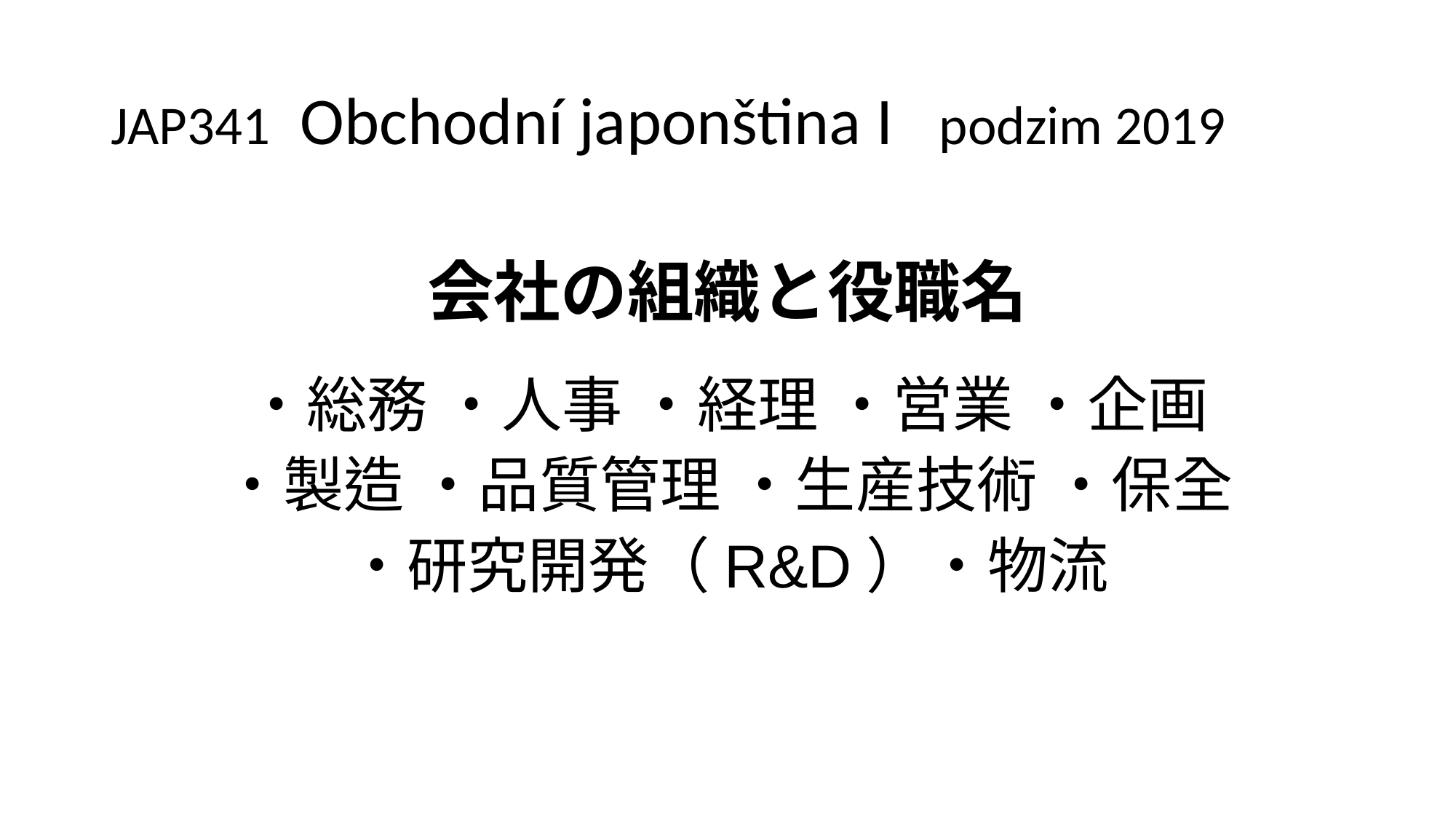

# JAP341  Obchodní japonština I   podzim 2019

会社の組織と役職名

・総務 ・人事 ・経理 ・営業 ・企画
・製造 ・品質管理 ・生産技術 ・保全
・研究開発（R&D）・物流